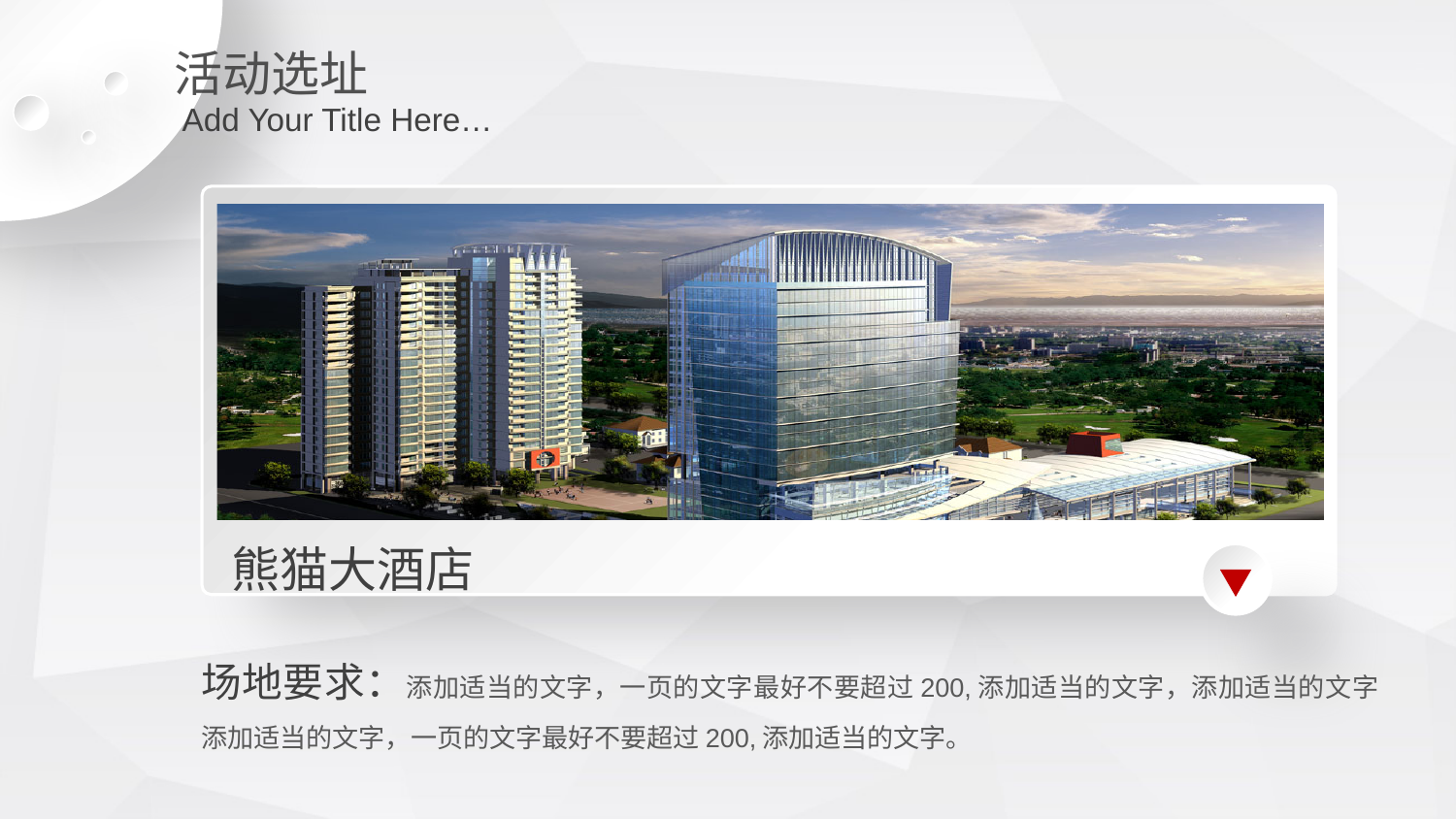

活动选址

Add Your Title Here…

熊猫大酒店

场地要求：添加适当的文字，一页的文字最好不要超过200,添加适当的文字，添加适当的文字添加适当的文字，一页的文字最好不要超过200,添加适当的文字。